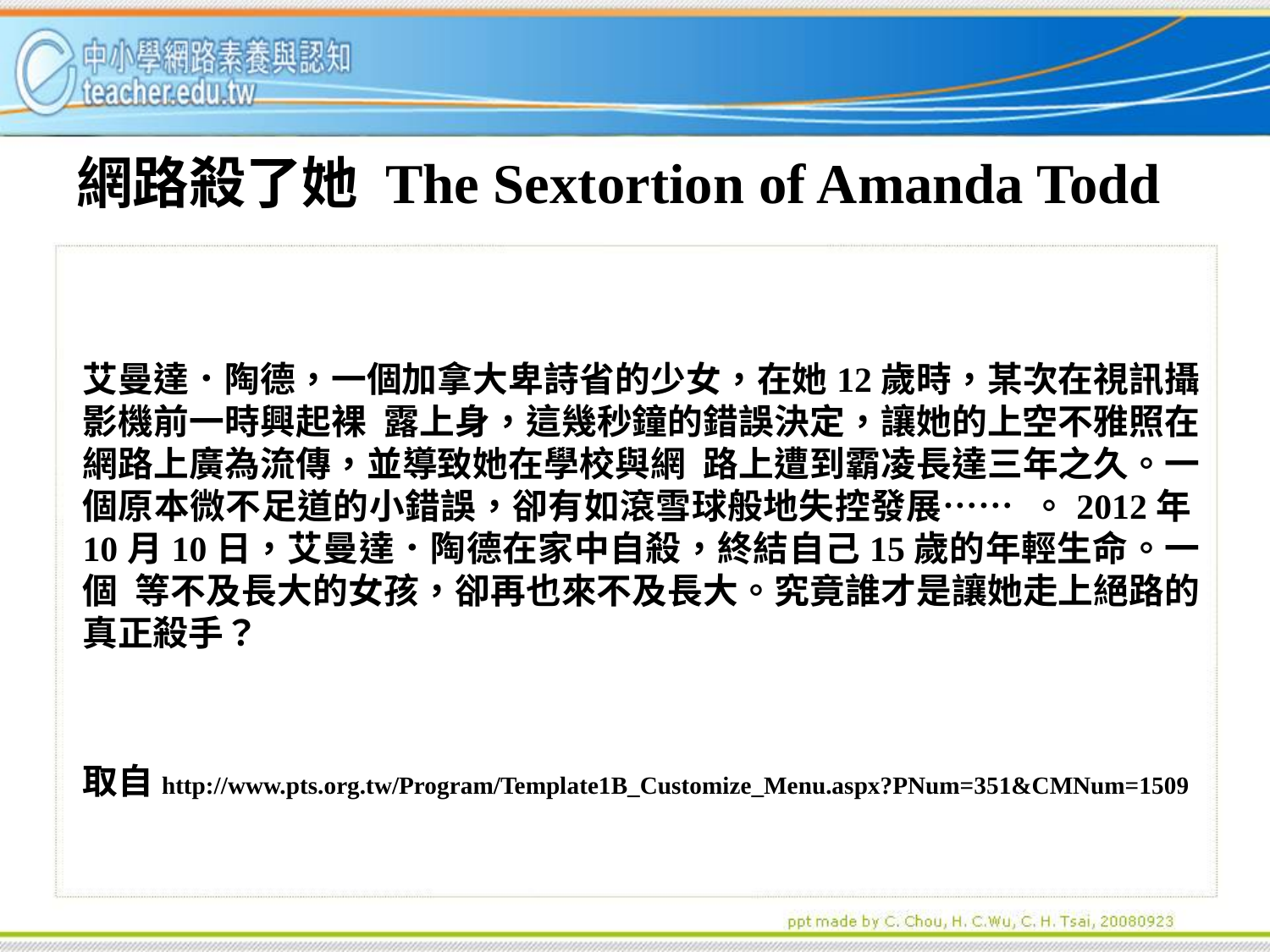

# 網路殺了她 The Sextortion of Amanda Todd

艾曼達．陶德，一個加拿大卑詩省的少女，在她12歲時，某次在視訊攝影機前一時興起裸­露上身，這幾秒鐘的錯誤決定，讓她的上空不雅照在網路上廣為流傳，並導致她在學校與網­路上遭到霸凌長達三年之久。一個原本微不足道的小錯誤，卻有如滾雪球般地失控發展……­。2012年10月10日，艾曼達．陶德在家中自殺，終結自己15歲的年輕生命。一個­等不及長大的女孩，卻再也來不及長大。究竟誰才是讓她走上絕路的真正殺手？

取自http://www.pts.org.tw/Program/Template1B_Customize_Menu.aspx?PNum=351&CMNum=1509